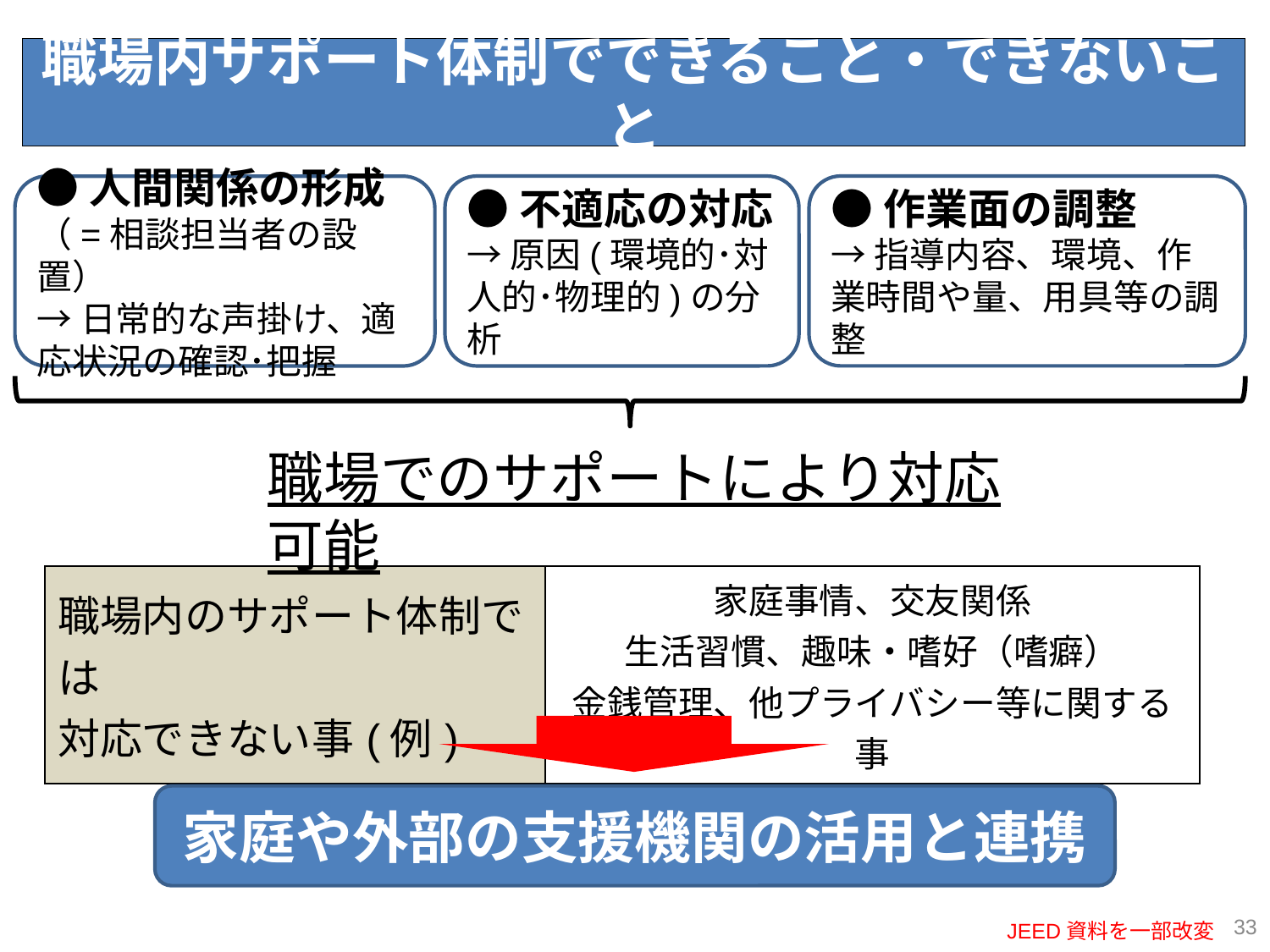

# 職場内サポート体制でできること・できないこと
●作業面の調整
→指導内容、環境、作業時間や量、用具等の調整
●不適応の対応
→原因(環境的･対人的･物理的)の分析
●人間関係の形成
（=相談担当者の設置）
→日常的な声掛け、適応状況の確認･把握
職場でのサポートにより対応可能
| 職場内のサポート体制では 対応できない事(例) | 家庭事情、交友関係 生活習慣、趣味・嗜好（嗜癖） 金銭管理、他プライバシー等に関する事 |
| --- | --- |

家庭や外部の支援機関の活用と連携
33
JEED資料を一部改変